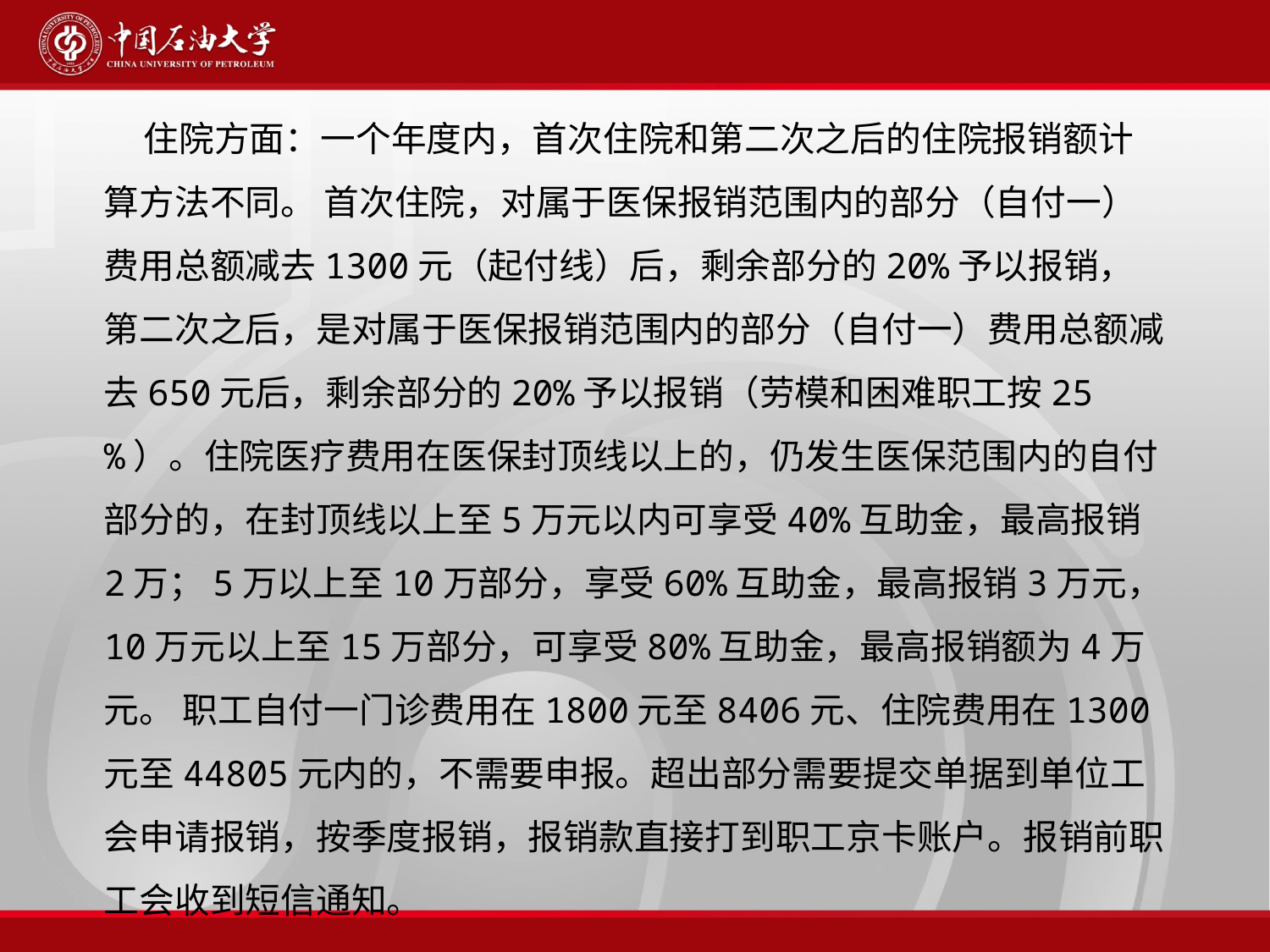

住院方面：一个年度内，首次住院和第二次之后的住院报销额计算方法不同。 首次住院，对属于医保报销范围内的部分（自付一）费用总额减去1300元（起付线）后，剩余部分的20%予以报销，第二次之后，是对属于医保报销范围内的部分（自付一）费用总额减去650元后，剩余部分的20%予以报销（劳模和困难职工按25%）。住院医疗费用在医保封顶线以上的，仍发生医保范围内的自付部分的，在封顶线以上至5万元以内可享受40%互助金，最高报销2万；5万以上至10万部分，享受60%互助金，最高报销3万元，10万元以上至15万部分，可享受80%互助金，最高报销额为4万元。 职工自付一门诊费用在1800元至8406元、住院费用在1300元至44805元内的，不需要申报。超出部分需要提交单据到单位工会申请报销，按季度报销，报销款直接打到职工京卡账户。报销前职工会收到短信通知。